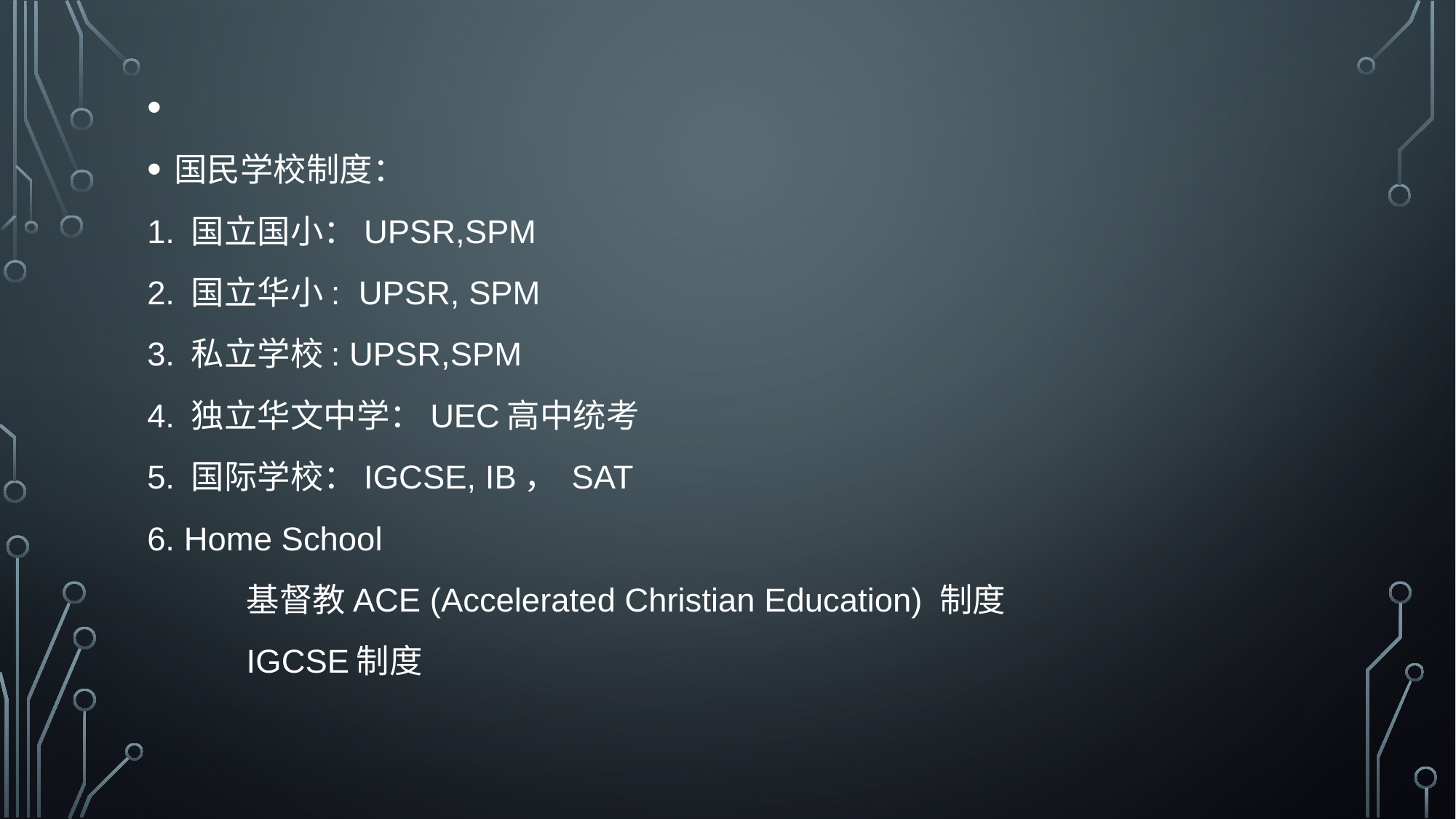

国民学校制度：
1. 国立国小：UPSR,SPM
2. 国立华小:  UPSR, SPM
3. 私立学校: UPSR,SPM
4. 独立华文中学：UEC高中统考
5. 国际学校：IGCSE, IB， SAT
6. Home School
	基督教ACE (Accelerated Christian Education) 制度
	IGCSE制度

#